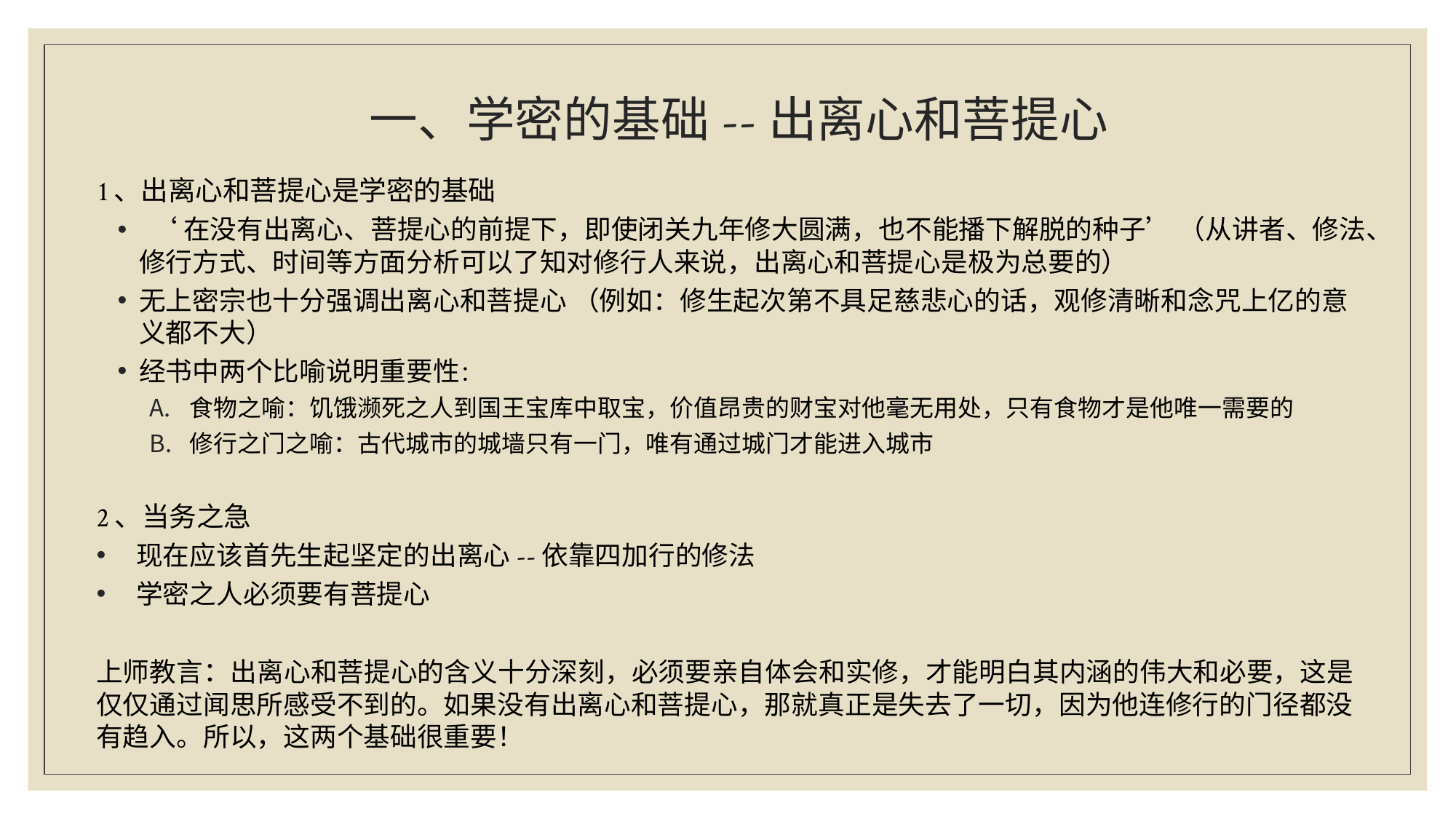

# 一、学密的基础--出离心和菩提心
  1、出离心和菩提心是学密的基础
  ‘在没有出离心、菩提心的前提下，即使闭关九年修大圆满，也不能播下解脱的种子’ （从讲者、修法、修行方式、时间等方面分析可以了知对修行人来说，出离心和菩提心是极为总要的）
无上密宗也十分强调出离心和菩提心 （例如：修生起次第不具足慈悲心的话，观修清晰和念咒上亿的意义都不大）
经书中两个比喻说明重要性：
食物之喻：饥饿濒死之人到国王宝库中取宝，价值昂贵的财宝对他毫无用处，只有食物才是他唯一需要的
修行之门之喻：古代城市的城墙只有一门，唯有通过城门才能进入城市

2、当务之急
现在应该首先生起坚定的出离心--依靠四加行的修法
学密之人必须要有菩提心

上师教言：出离心和菩提心的含义十分深刻，必须要亲自体会和实修，才能明白其内涵的伟大和必要，这是仅仅通过闻思所感受不到的。如果没有出离心和菩提心，那就真正是失去了一切，因为他连修行的门径都没有趋入。所以，这两个基础很重要！